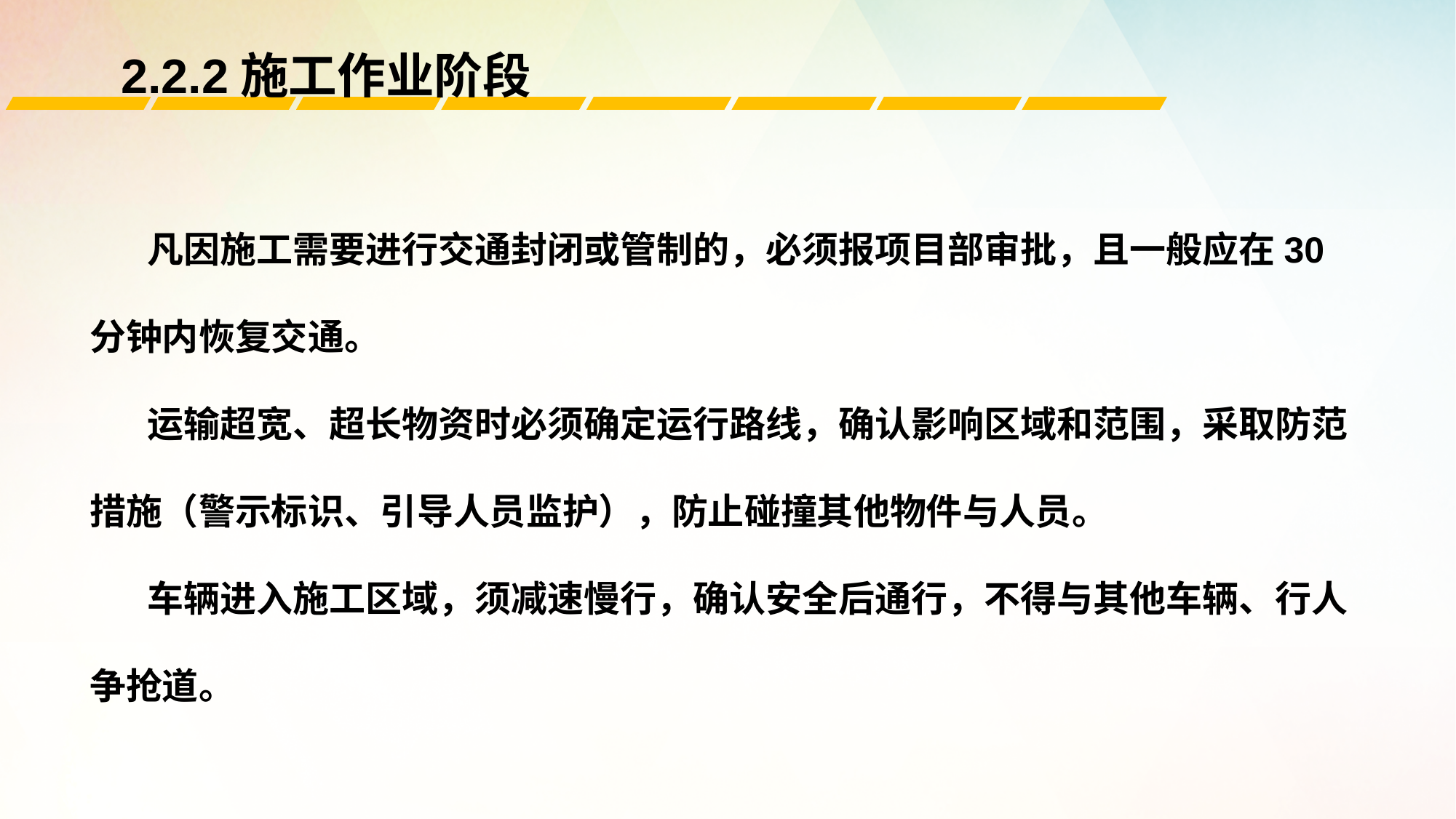

2.2.2施工作业阶段
      凡因施工需要进行交通封闭或管制的，必须报项目部审批，且一般应在30分钟内恢复交通。
      运输超宽、超长物资时必须确定运行路线，确认影响区域和范围，采取防范措施（警示标识、引导人员监护），防止碰撞其他物件与人员。
      车辆进入施工区域，须减速慢行，确认安全后通行，不得与其他车辆、行人争抢道。